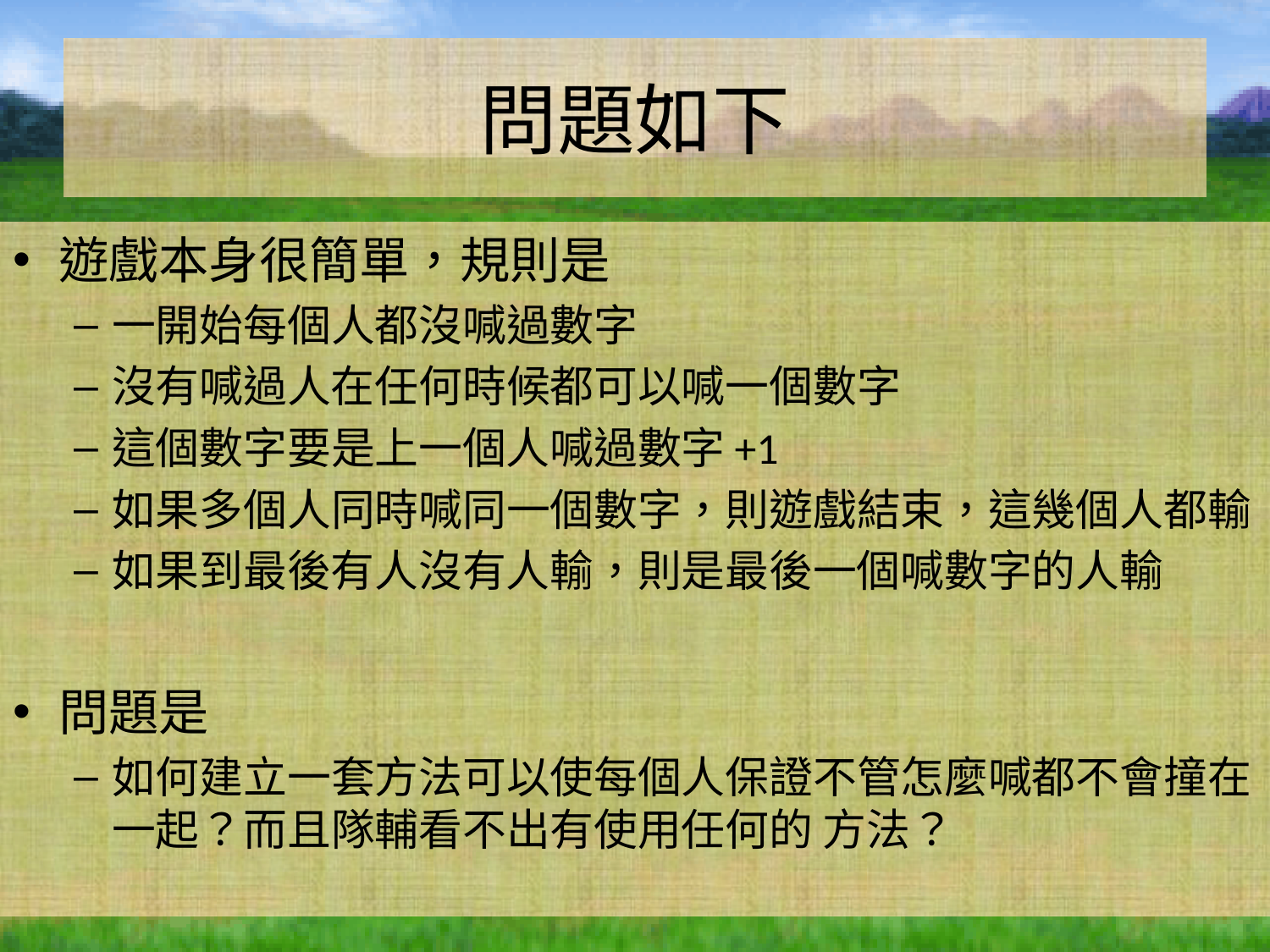

# 問題如下
遊戲本身很簡單，規則是
一開始每個人都沒喊過數字
沒有喊過人在任何時候都可以喊一個數字
這個數字要是上一個人喊過數字+1
如果多個人同時喊同一個數字，則遊戲結束，這幾個人都輸
如果到最後有人沒有人輸，則是最後一個喊數字的人輸

問題是
如何建立一套方法可以使每個人保證不管怎麼喊都不會撞在一起？而且隊輔看不出有使用任何的 方法？